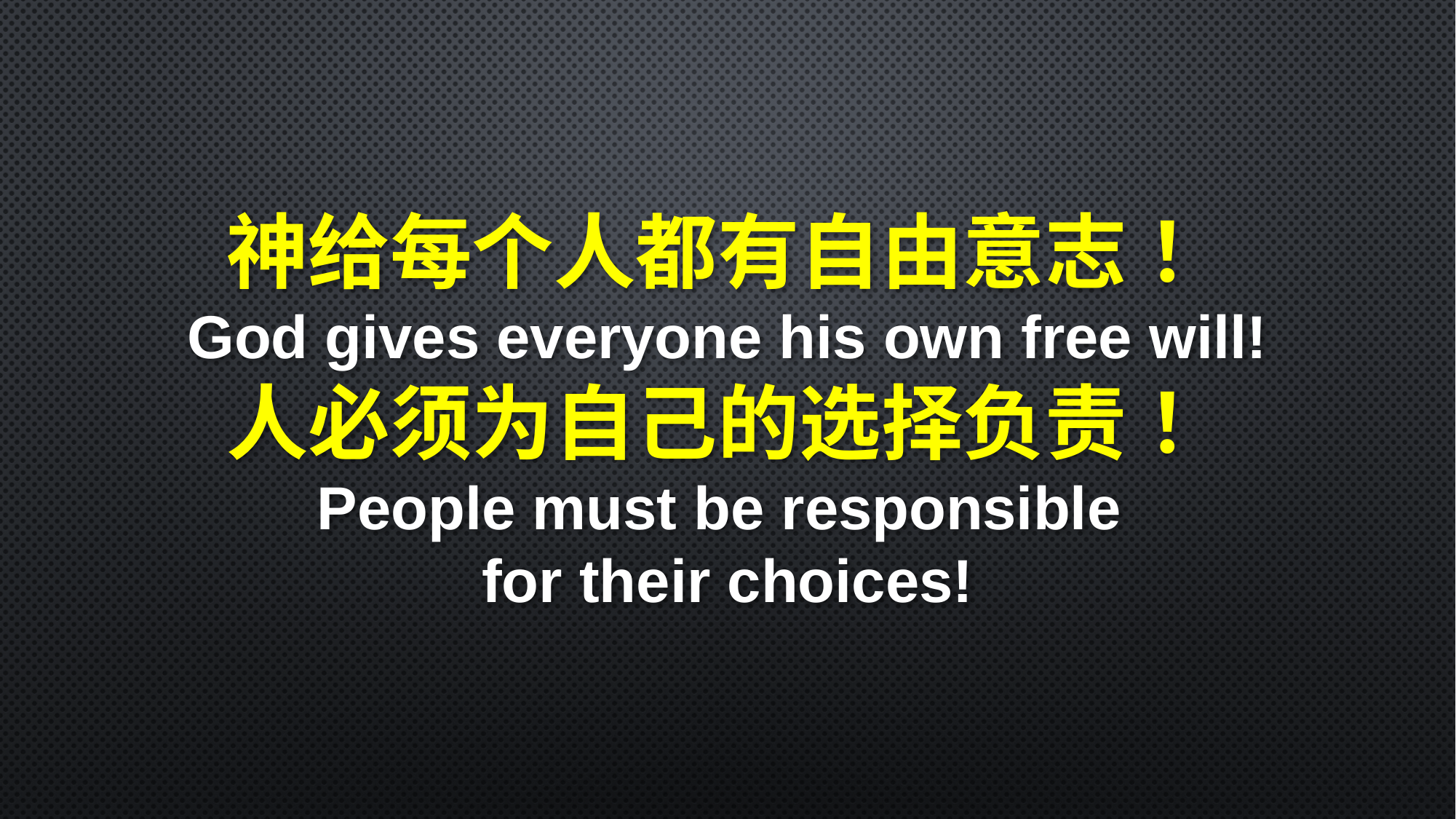

神给每个人都有自由意志！God gives everyone his own free will!
人必须为自己的选择负责！People must be responsible
for their choices!